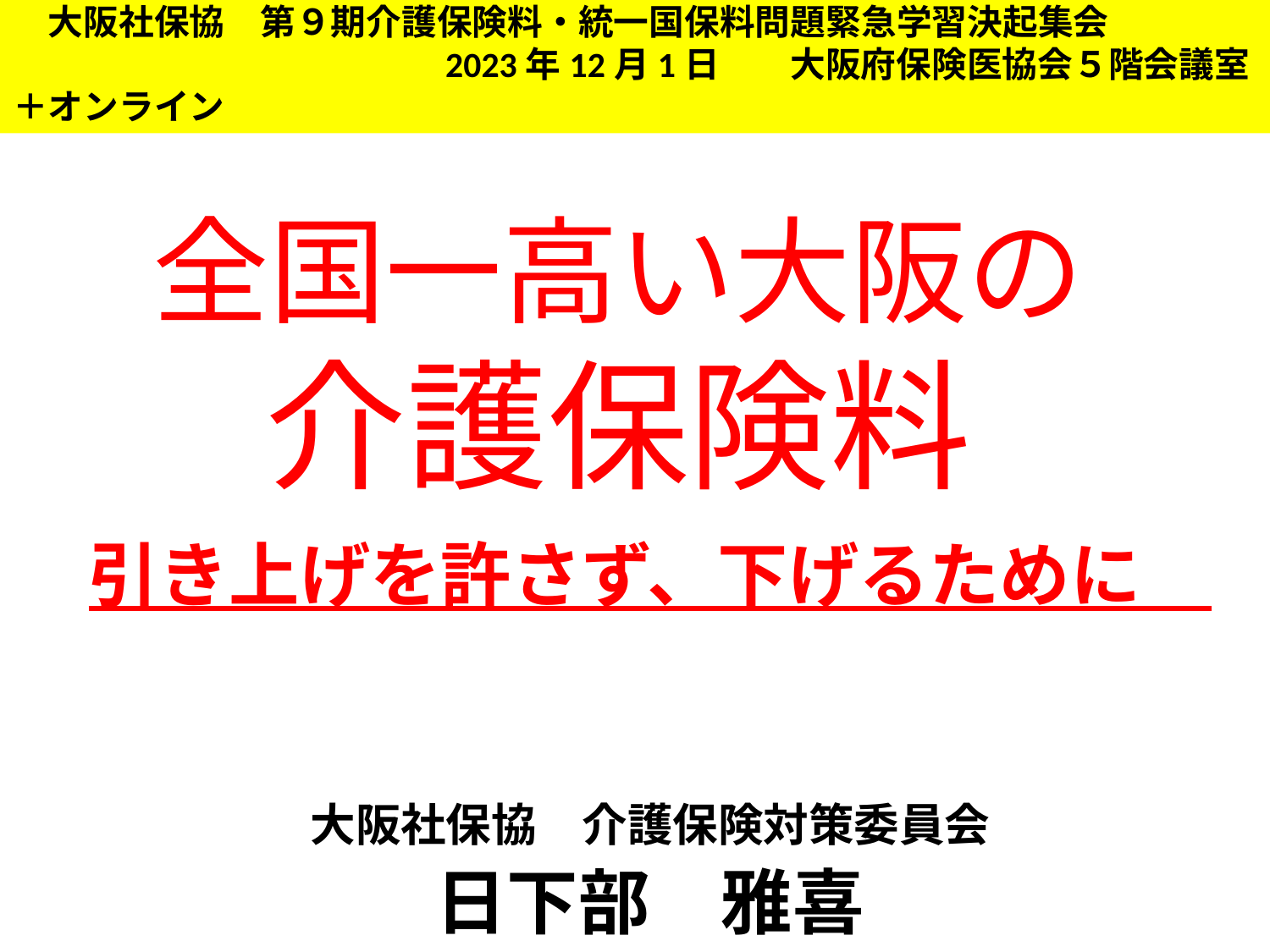

大阪社保協　第９期介護保険料・統一国保料問題緊急学習決起集会
　　　　　　　　　　　　2023年12月1日　　大阪府保険医協会５階会議室＋オンライン
全国一高い大阪の
介護保険料
引き上げを許さず、下げるために
大阪社保協　介護保険対策委員会
日下部　雅喜